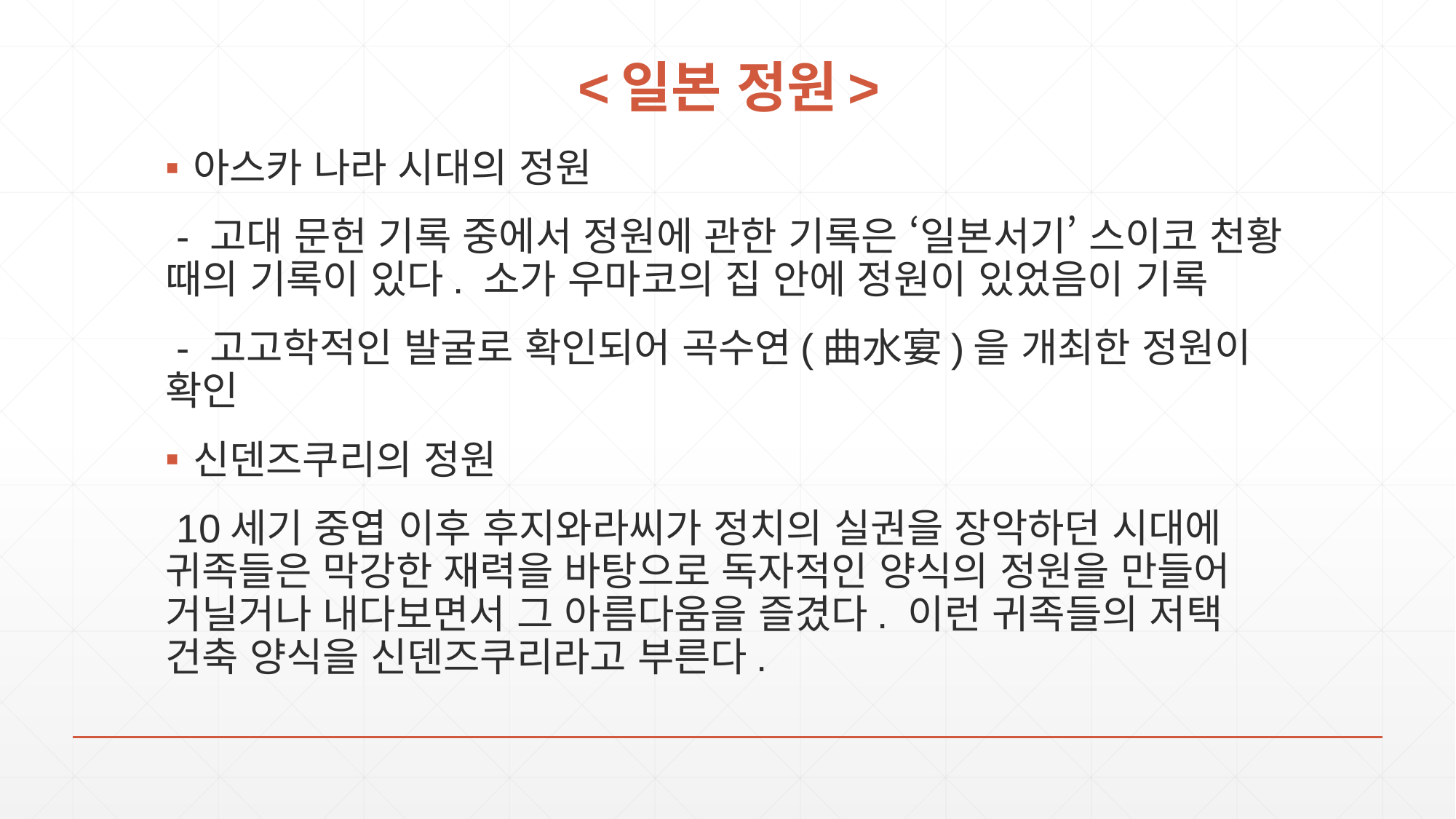

# <일본 정원>
아스카 나라 시대의 정원
 - 고대 문헌 기록 중에서 정원에 관한 기록은 ‘일본서기’ 스이코 천황 때의 기록이 있다. 소가 우마코의 집 안에 정원이 있었음이 기록
 - 고고학적인 발굴로 확인되어 곡수연(曲水宴)을 개최한 정원이 확인
신덴즈쿠리의 정원
 10세기 중엽 이후 후지와라씨가 정치의 실권을 장악하던 시대에 귀족들은 막강한 재력을 바탕으로 독자적인 양식의 정원을 만들어 거닐거나 내다보면서 그 아름다움을 즐겼다. 이런 귀족들의 저택 건축 양식을 신덴즈쿠리라고 부른다.